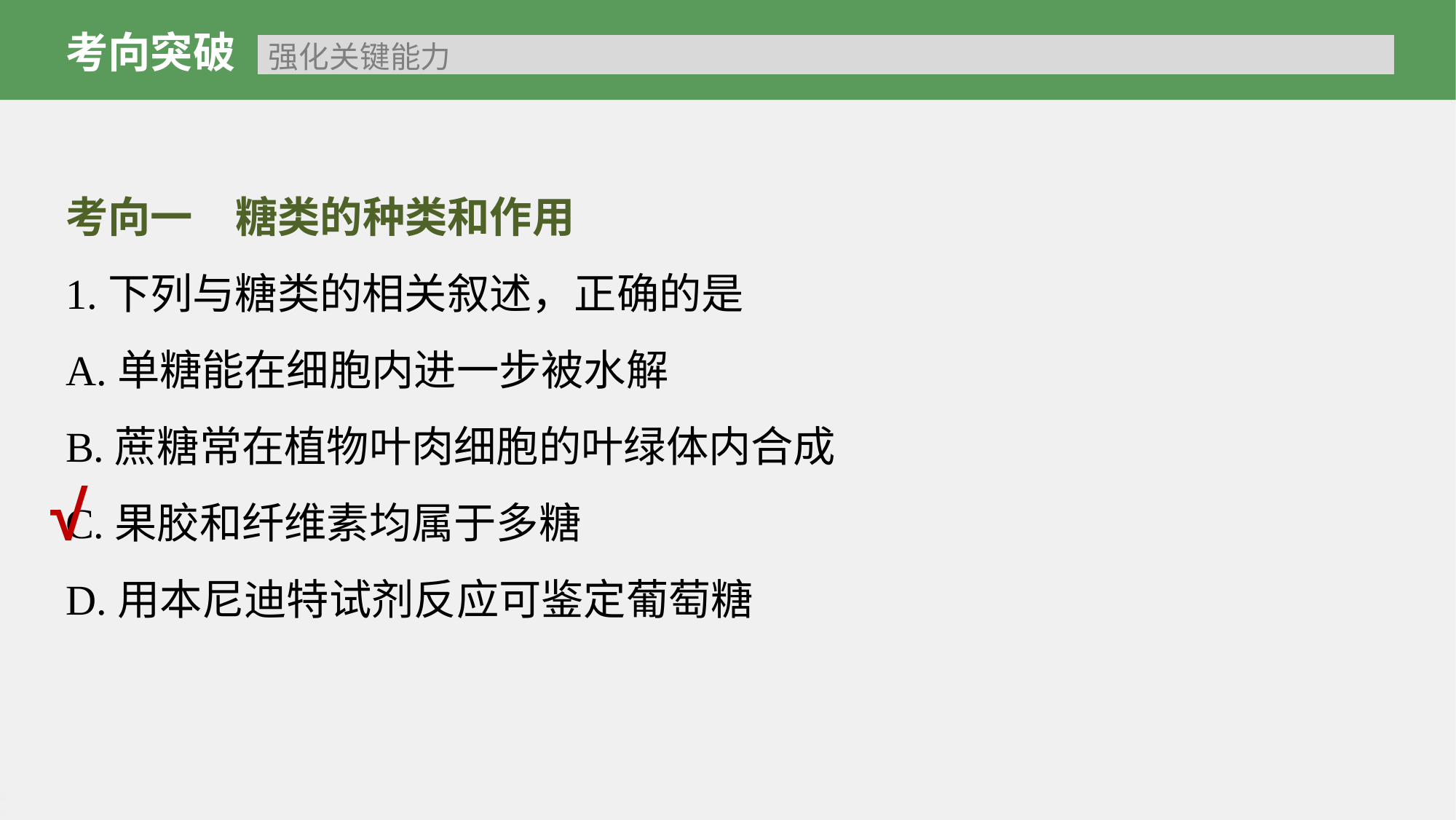

考向突破    强化关键能力

考向一　糖类的种类和作用
1.下列与糖类的相关叙述，正确的是
A.单糖能在细胞内进一步被水解
B.蔗糖常在植物叶肉细胞的叶绿体内合成
C.果胶和纤维素均属于多糖
D.用本尼迪特试剂反应可鉴定葡萄糖
√